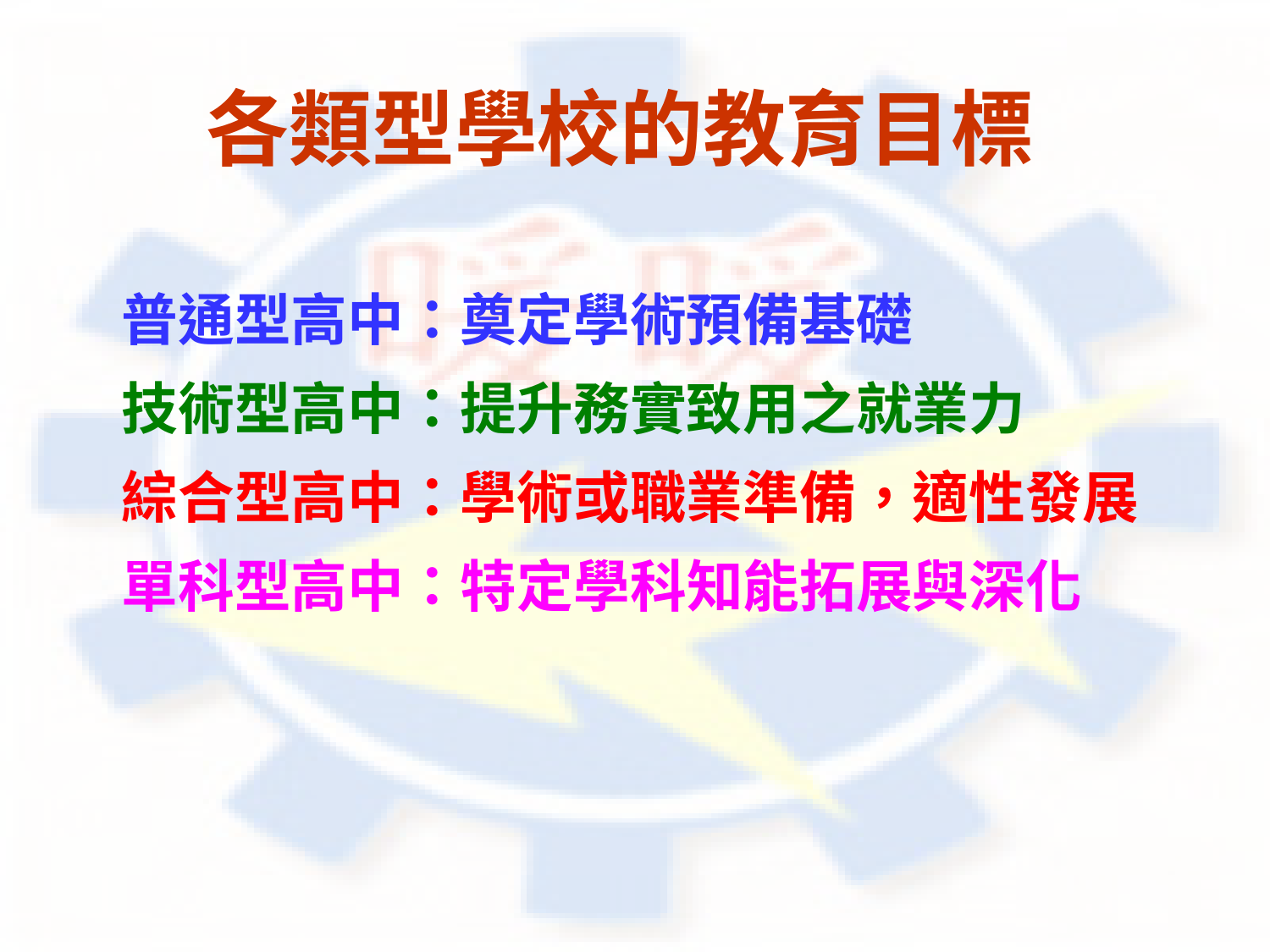

各類型學校的教育目標
普通型高中：奠定學術預備基礎
技術型高中：提升務實致用之就業力
綜合型高中：學術或職業準備，適性發展
單科型高中：特定學科知能拓展與深化